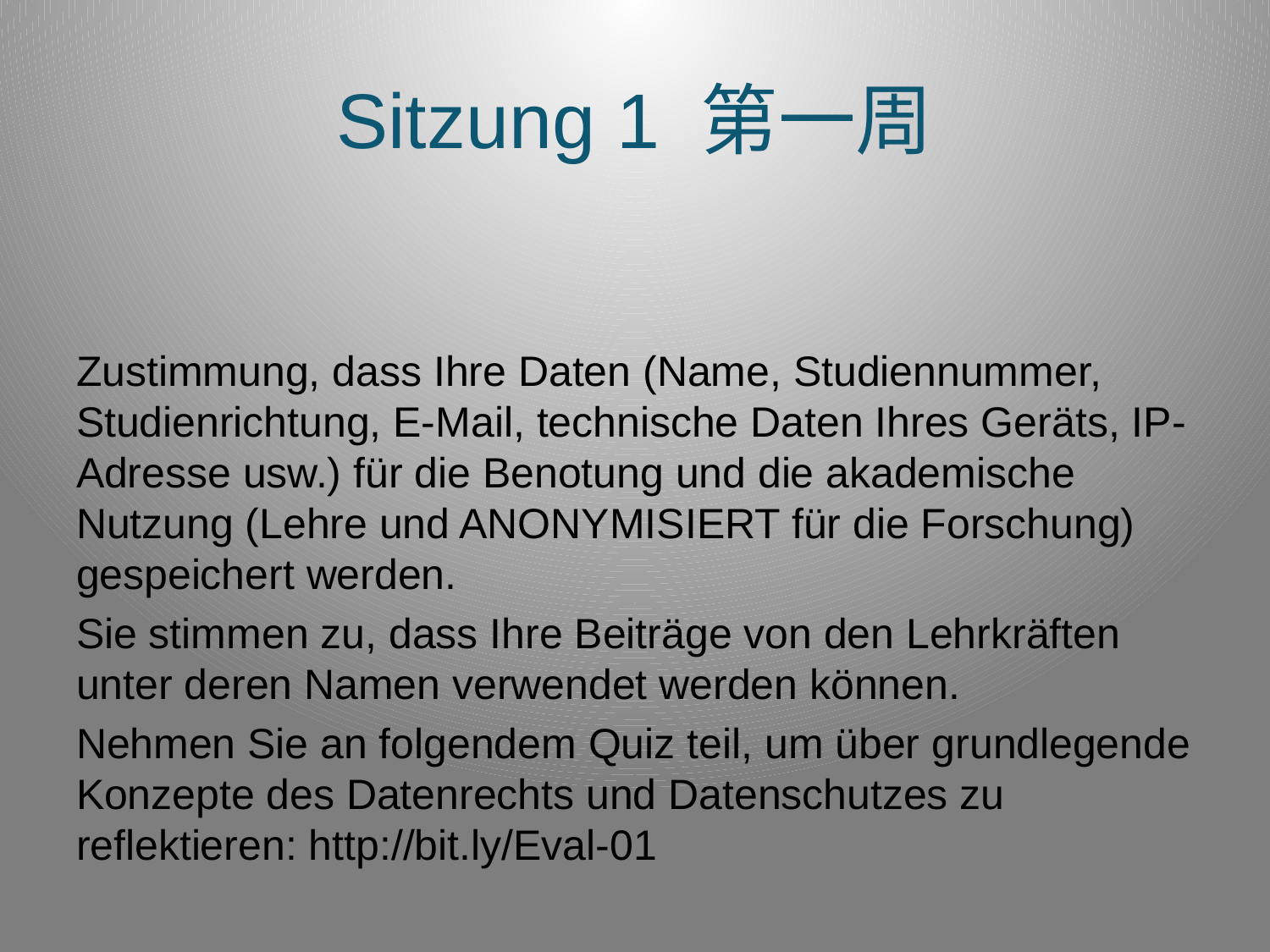

# Sitzung 1 第一周
Zustimmung, dass Ihre Daten (Name, Studiennummer, Studienrichtung, E-Mail, technische Daten Ihres Geräts, IP-Adresse usw.) für die Benotung und die akademische Nutzung (Lehre und ANONYMISIERT für die Forschung) gespeichert werden.
Sie stimmen zu, dass Ihre Beiträge von den Lehrkräften unter deren Namen verwendet werden können.
Nehmen Sie an folgendem Quiz teil, um über grundlegende Konzepte des Datenrechts und Datenschutzes zu reflektieren: http://bit.ly/Eval-01